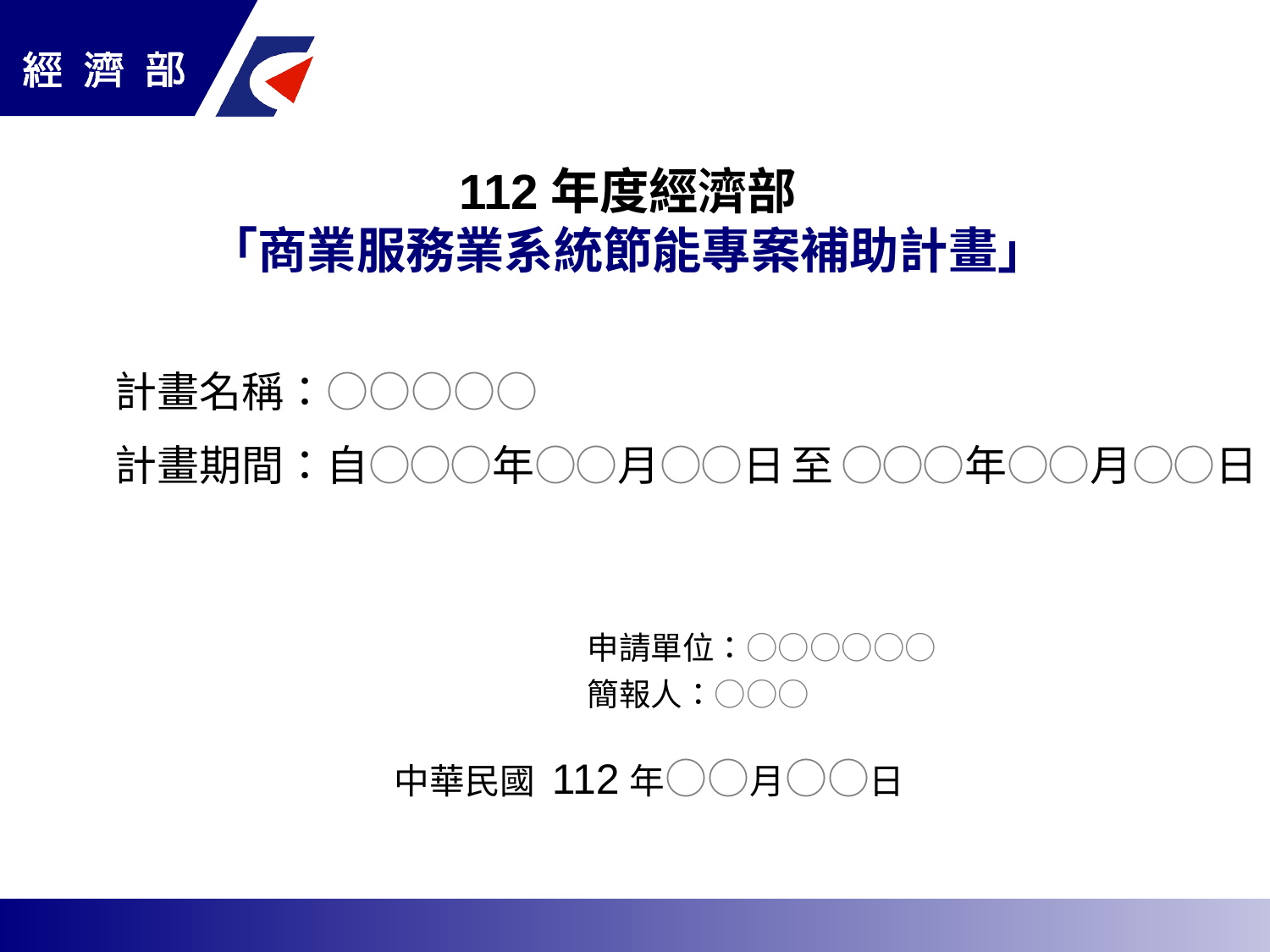

112年度經濟部
「商業服務業系統節能專案補助計畫」
計畫名稱：○○○○○
計畫期間：自○○○年○○月○○日 至 ○○○年○○月○○日

申請單位：○○○○○○
簡報人：○○○
中華民國 112年○○月○○日